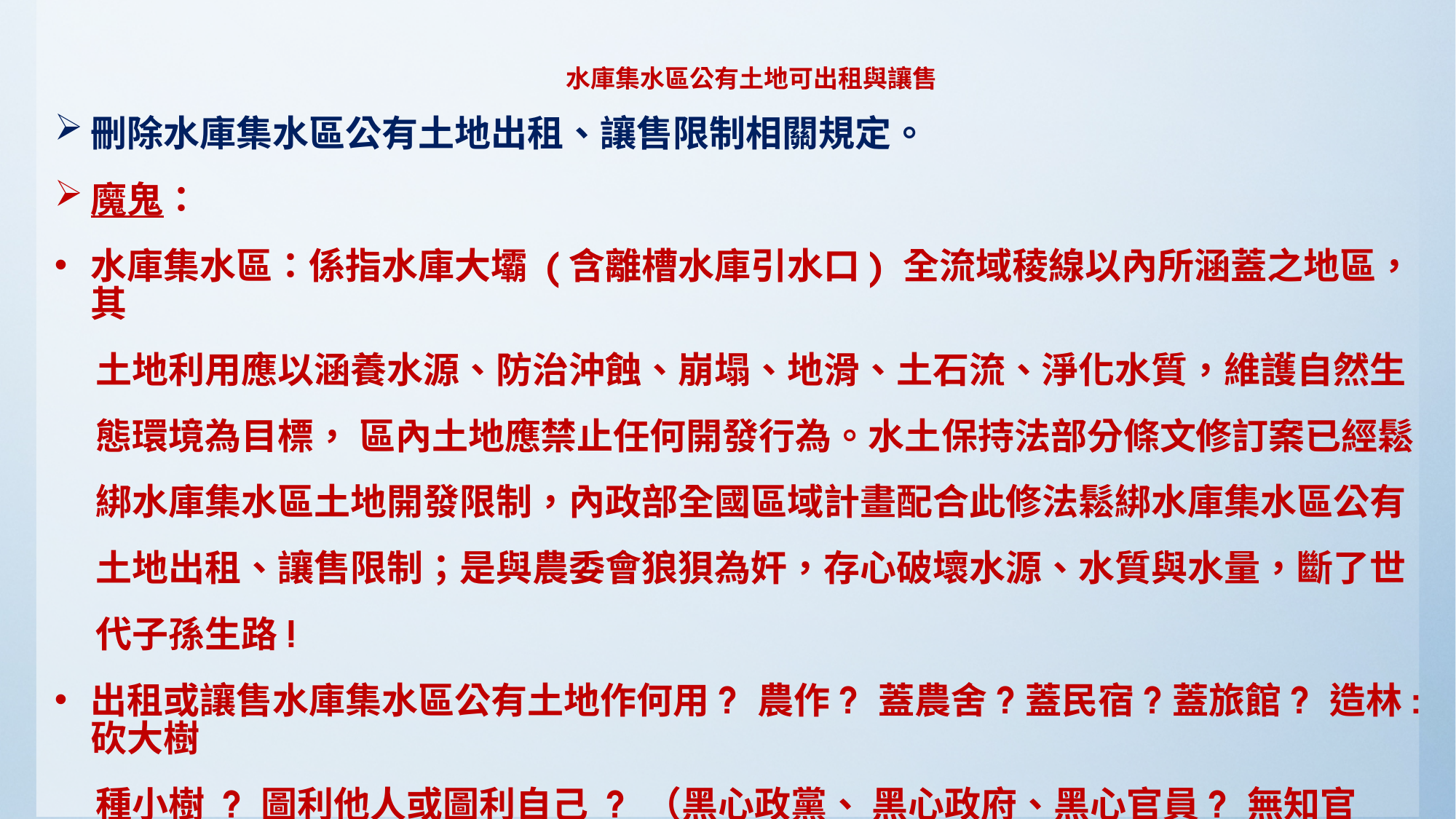

# 水庫集水區公有土地可出租與讓售
刪除水庫集水區公有土地出租、讓售限制相關規定。
魔鬼：
水庫集水區：係指水庫大壩 (含離槽水庫引水口) 全流域稜線以內所涵蓋之地區，其
    土地利用應以涵養水源、防治沖蝕、崩塌、地滑、土石流、淨化水質，維護自然生
    態環境為目標， 區內土地應禁止任何開發行為。水土保持法部分條文修訂案已經鬆
    綁水庫集水區土地開發限制，內政部全國區域計畫配合此修法鬆綁水庫集水區公有
    土地出租、讓售限制；是與農委會狼狽為奸，存心破壞水源、水質與水量，斷了世
    代子孫生路!
出租或讓售水庫集水區公有土地作何用? 農作? 蓋農舍?蓋民宿?蓋旅館? 造林:砍大樹
    種小樹 ? 圖利他人或圖利自己 ? （黑心政黨、 黑心政府、黑心官員? 無知官員?）